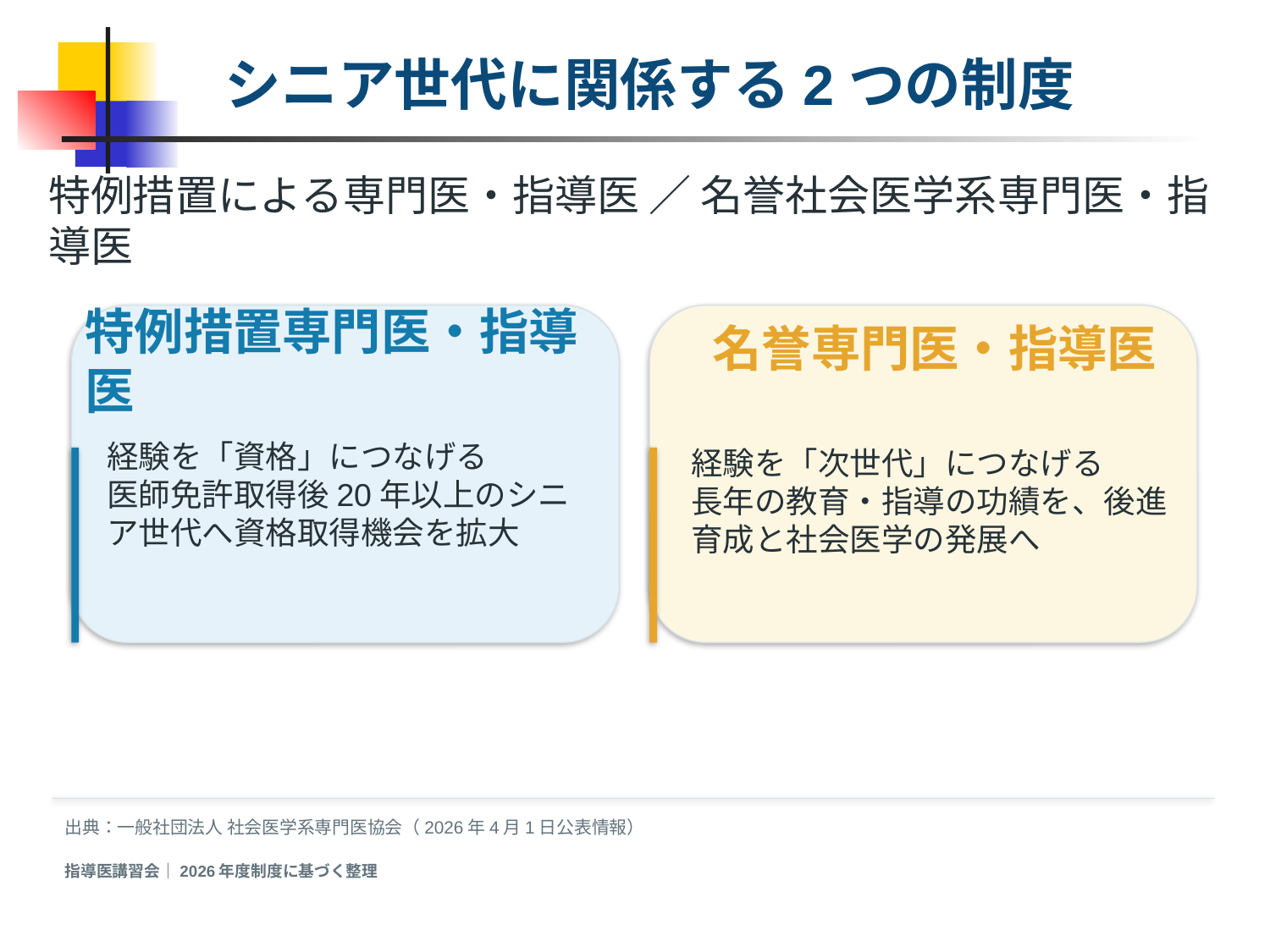

シニア世代に関係する2つの制度
特例措置による専門医・指導医 ／ 名誉社会医学系専門医・指導医

名誉専門医・指導医
特例措置専門医・指導医
経験を「資格」につなげる
医師免許取得後20年以上のシニア世代へ資格取得機会を拡大
経験を「次世代」につなげる
長年の教育・指導の功績を、後進育成と社会医学の発展へ

出典：一般社団法人 社会医学系専門医協会（2026年4月1日公表情報）
指導医講習会｜2026年度制度に基づく整理